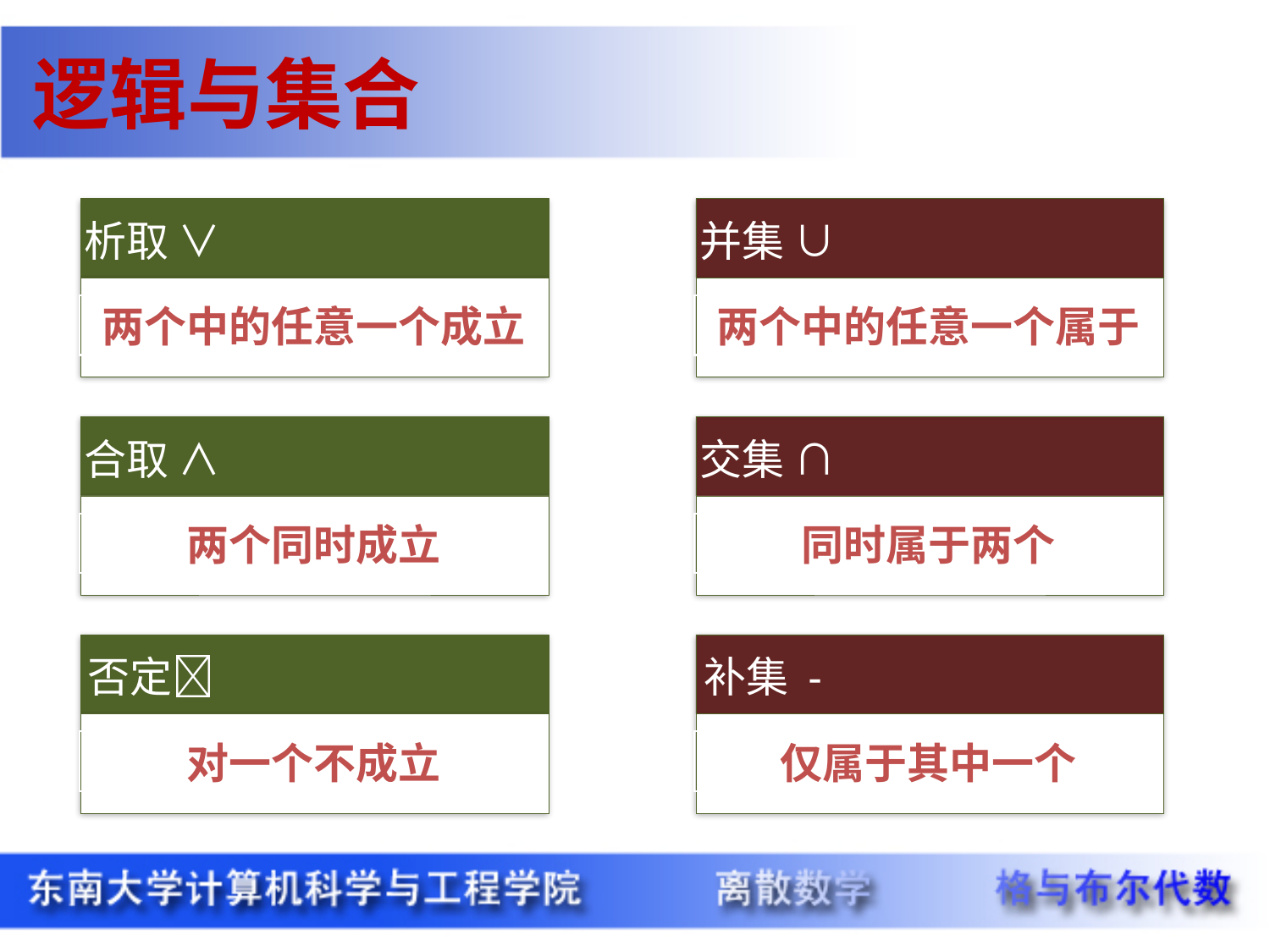

逻辑与集合

析取 ∨

两个中的任意一个成立

并集 ∪

两个中的任意一个属于

合取 ∧

两个同时成立

交集 ∩

同时属于两个

否定¬

对一个不成立

补集 -

仅属于其中一个